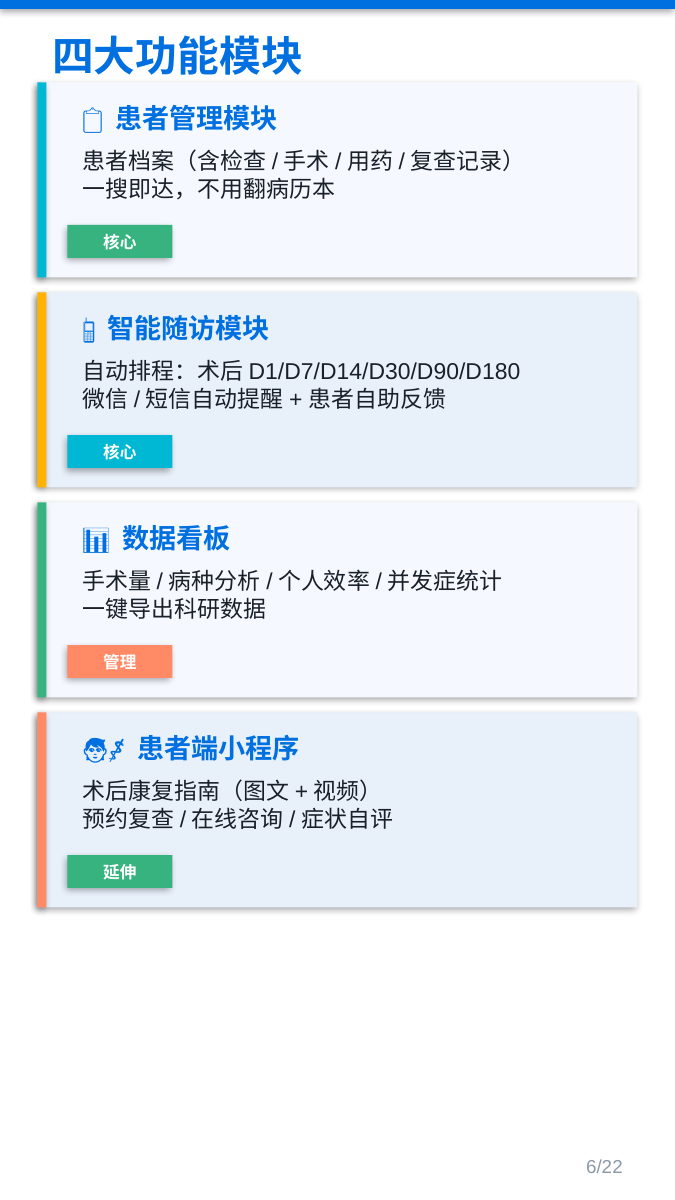

四大功能模块

📋 患者管理模块
患者档案（含检查/手术/用药/复查记录）
一搜即达，不用翻病历本

核心

📱 智能随访模块
自动排程：术后D1/D7/D14/D30/D90/D180
微信/短信自动提醒+患者自助反馈

核心

📊 数据看板
手术量/病种分析/个人效率/并发症统计
一键导出科研数据

管理

🧑‍⚕️ 患者端小程序
术后康复指南（图文+视频）
预约复查/在线咨询/症状自评

延伸
6/22